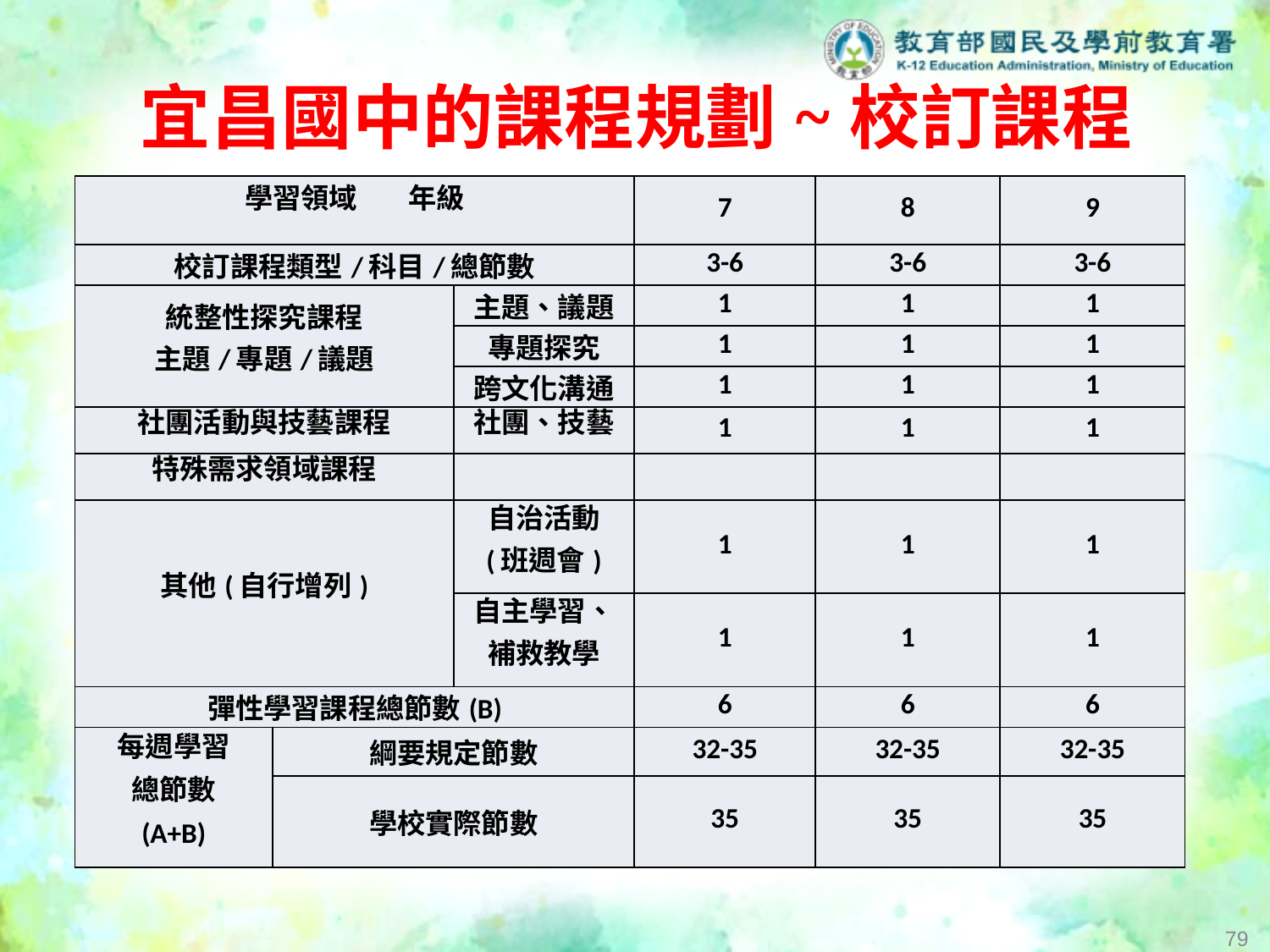

# 宜昌國中的課程規劃~校訂課程
| 學習領域 年級 |  |  | 7 | 8 | 9 |
| --- | --- | --- | --- | --- | --- |
| 校訂課程類型/科目/總節數 |  |  | 3-6 | 3-6 | 3-6 |
| 統整性探究課程 主題/專題/議題 |  | 主題、議題 | 1 | 1 | 1 |
|  |  | 專題探究 | 1 | 1 | 1 |
|  |  | 跨文化溝通 | 1 | 1 | 1 |
| 社團活動與技藝課程 |  | 社團、技藝 | 1 | 1 | 1 |
| 特殊需求領域課程 |  |  |  |  |  |
| 其他(自行增列) |  | 自治活動 (班週會) | 1 | 1 | 1 |
|  |  | 自主學習、 補救教學 | 1 | 1 | 1 |
| 彈性學習課程總節數(B) |  |  | 6 | 6 | 6 |
| 每週學習 總節數 (A+B) | 綱要規定節數 |  | 32-35 | 32-35 | 32-35 |
|  | 學校實際節數 |  | 35 | 35 | 35 |
79